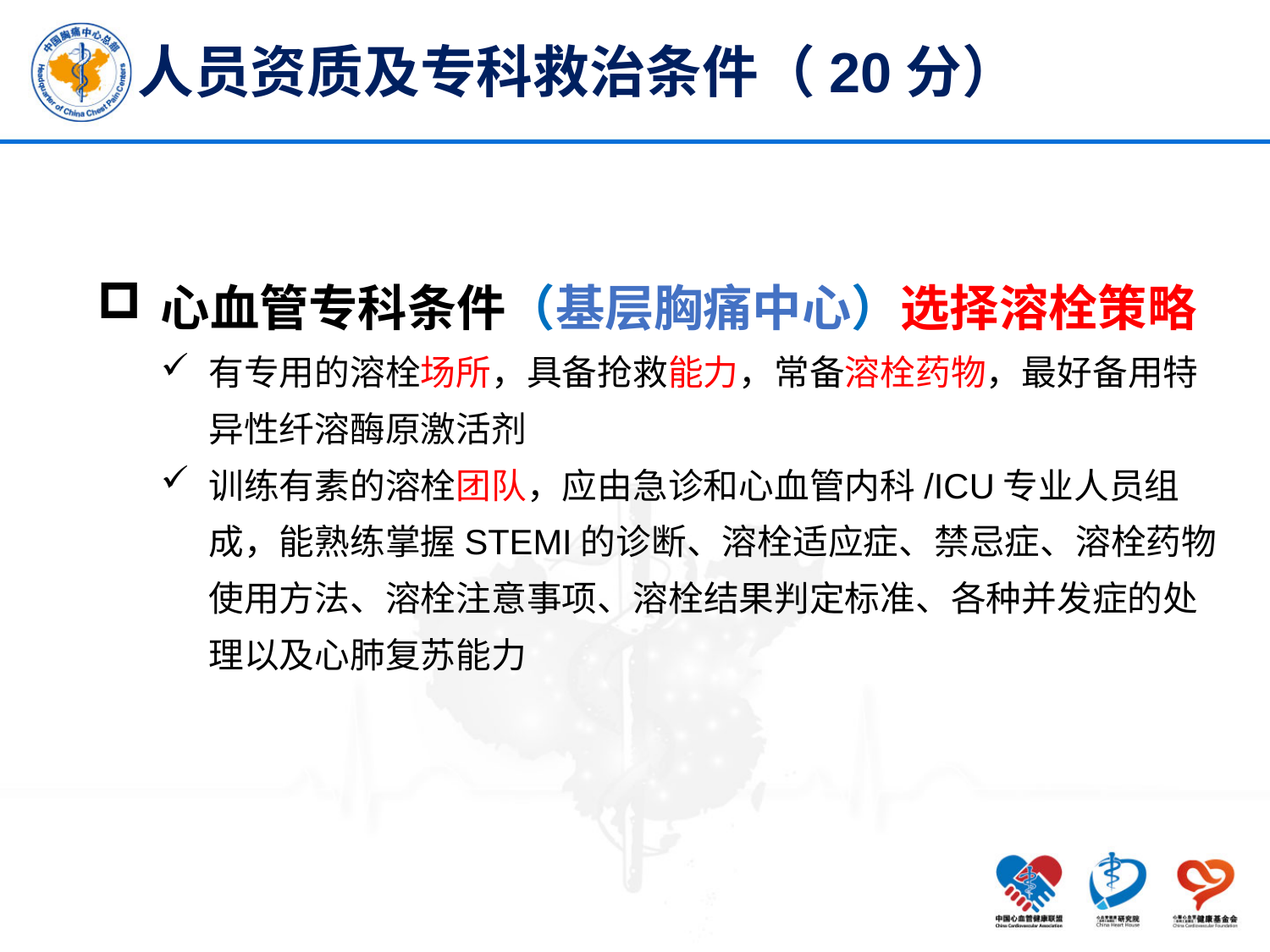

# 人员资质及专科救治条件（20分）
心血管专科条件（基层胸痛中心）选择溶栓策略
有专用的溶栓场所，具备抢救能力，常备溶栓药物，最好备用特异性纤溶酶原激活剂
训练有素的溶栓团队，应由急诊和心血管内科/ICU专业人员组成，能熟练掌握STEMI的诊断、溶栓适应症、禁忌症、溶栓药物使用方法、溶栓注意事项、溶栓结果判定标准、各种并发症的处理以及心肺复苏能力